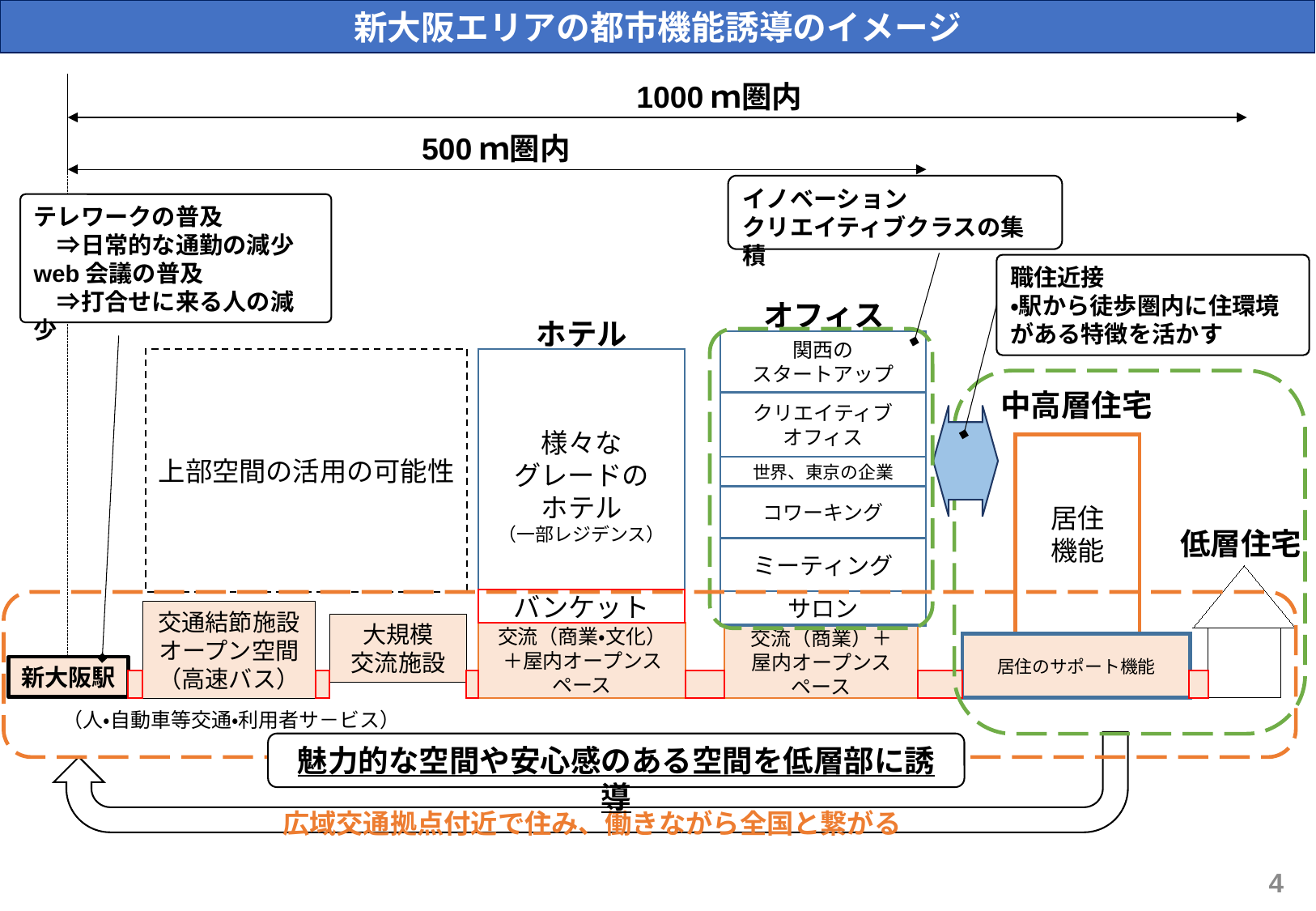

新大阪エリアの都市機能誘導のイメージ
1000ｍ圏内
500ｍ圏内
イノベーション
クリエイティブクラスの集積
テレワークの普及
　⇒日常的な通勤の減少
web会議の普及
　⇒打合せに来る人の減少
職住近接
・駅から徒歩圏内に住環境がある特徴を活かす
オフィス
ホテル

関西の
スタートアップ

交流（商業）＋
屋内オープンスペース
クリエイティブ
オフィス
世界、東京の企業
コワーキング
ミーティング
サロン
上部空間の活用の可能性
様々な
グレードの
ホテル
（一部レジデンス）
交流（商業・文化）＋屋内オープンスペース

中高層住宅

居住
機能
居住のサポート機能
勤務地
低層住宅

バンケット

大規模
交流施設
交通結節施設
オープン空間
（高速バス）
新大阪駅

（人・自動車等交通・利用者サ－ビス）

広域交通拠点付近で住み、働きながら全国と繋がる
魅力的な空間や安心感のある空間を低層部に誘導
4